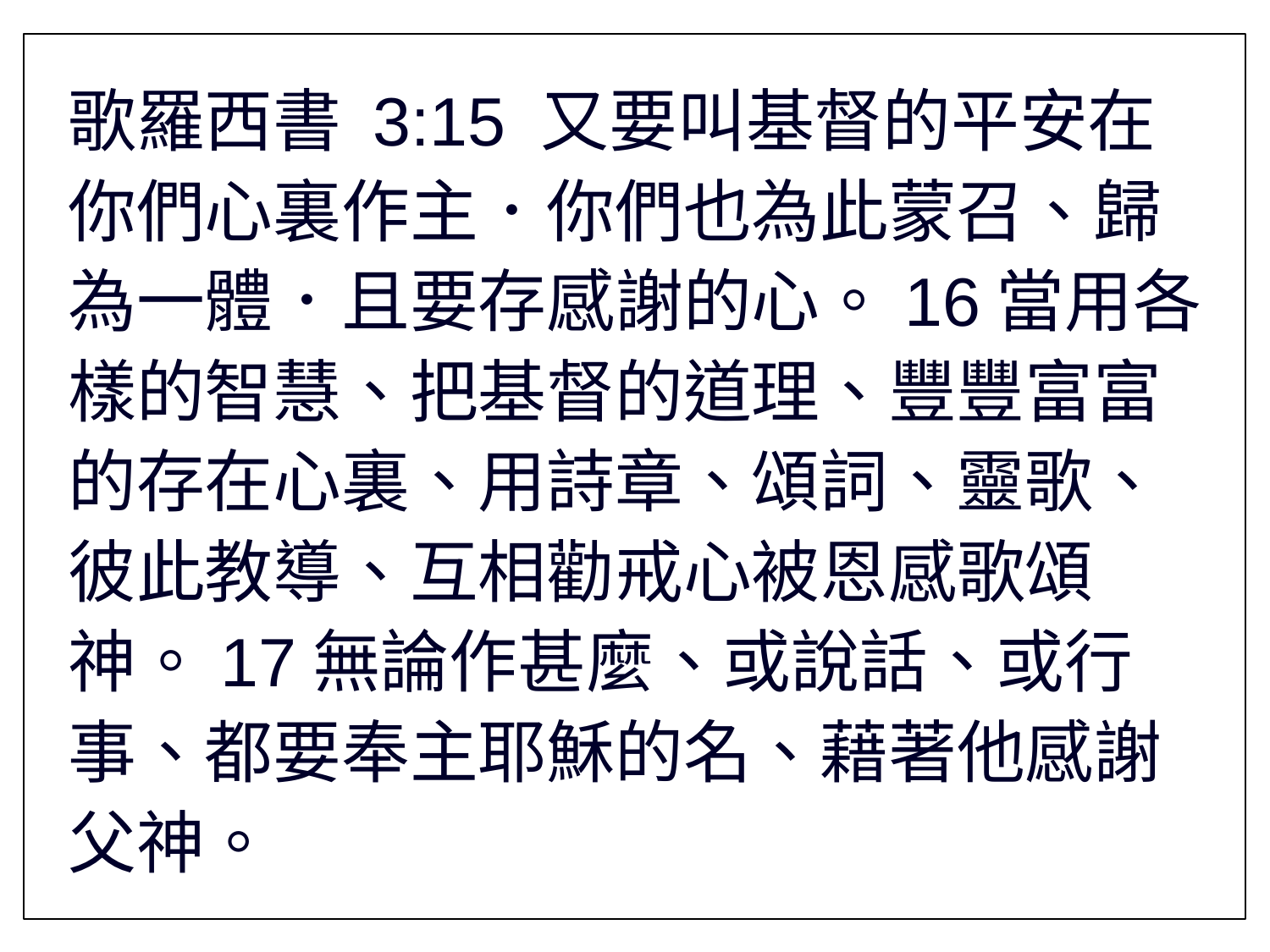

歌羅西書 3:15 又要叫基督的平安在你們心裏作主．你們也為此蒙召、歸為一體．且要存感謝的心。16當用各樣的智慧、把基督的道理、豐豐富富的存在心裏、用詩章、頌詞、靈歌、彼此教導、互相勸戒心被恩感歌頌神。17無論作甚麼、或說話、或行事、都要奉主耶穌的名、藉著他感謝父神。